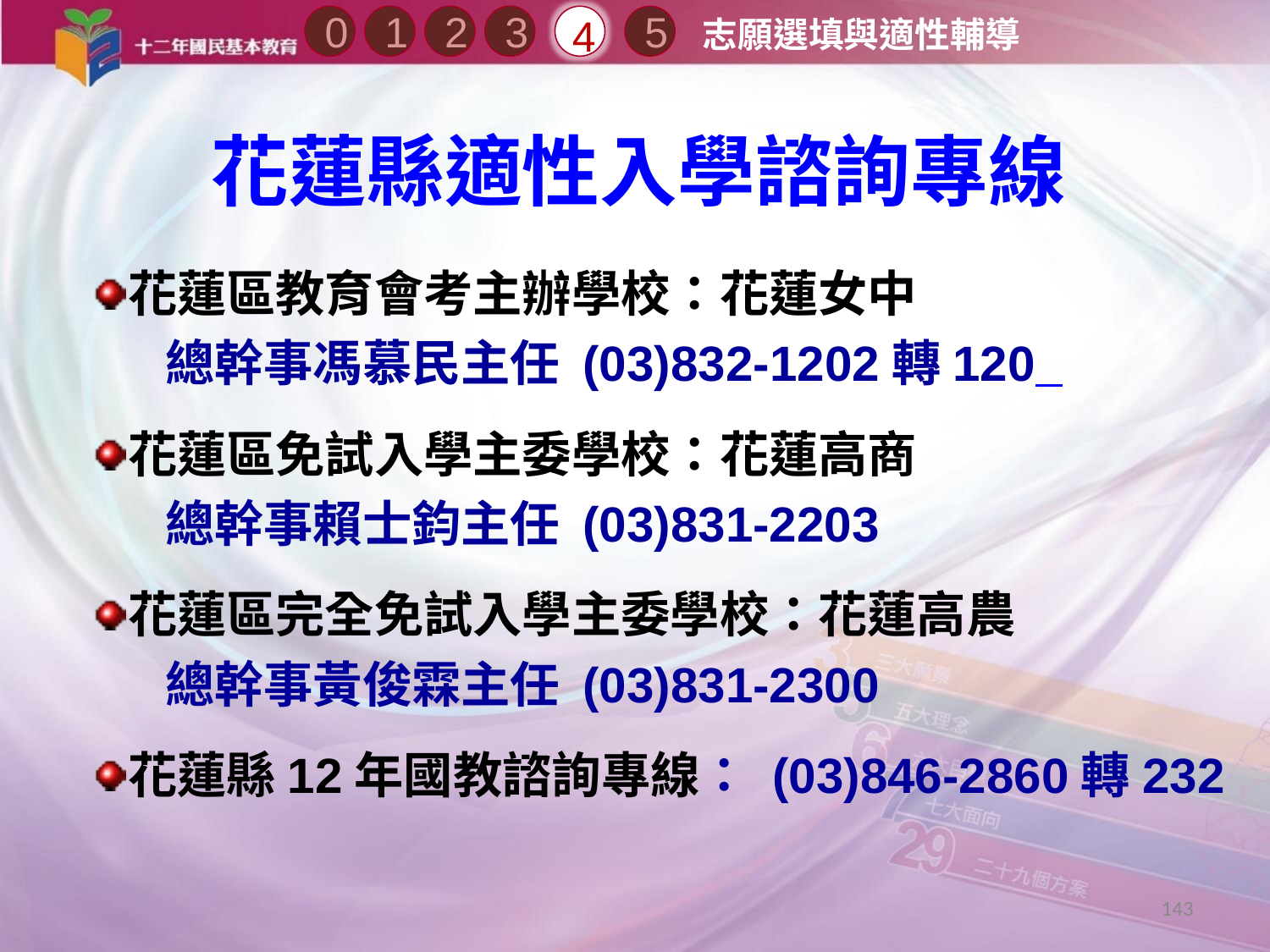

0
2
4
1
3
5
志願選填與適性輔導
花蓮縣適性入學諮詢專線
花蓮區教育會考主辦學校：花蓮女中
總幹事馮慕民主任 (03)832-1202轉120
花蓮區免試入學主委學校：花蓮高商
總幹事賴士鈞主任 (03)831-2203
花蓮區完全免試入學主委學校：花蓮高農
總幹事黃俊霖主任 (03)831-2300
花蓮縣12年國教諮詢專線： (03)846-2860轉232
143